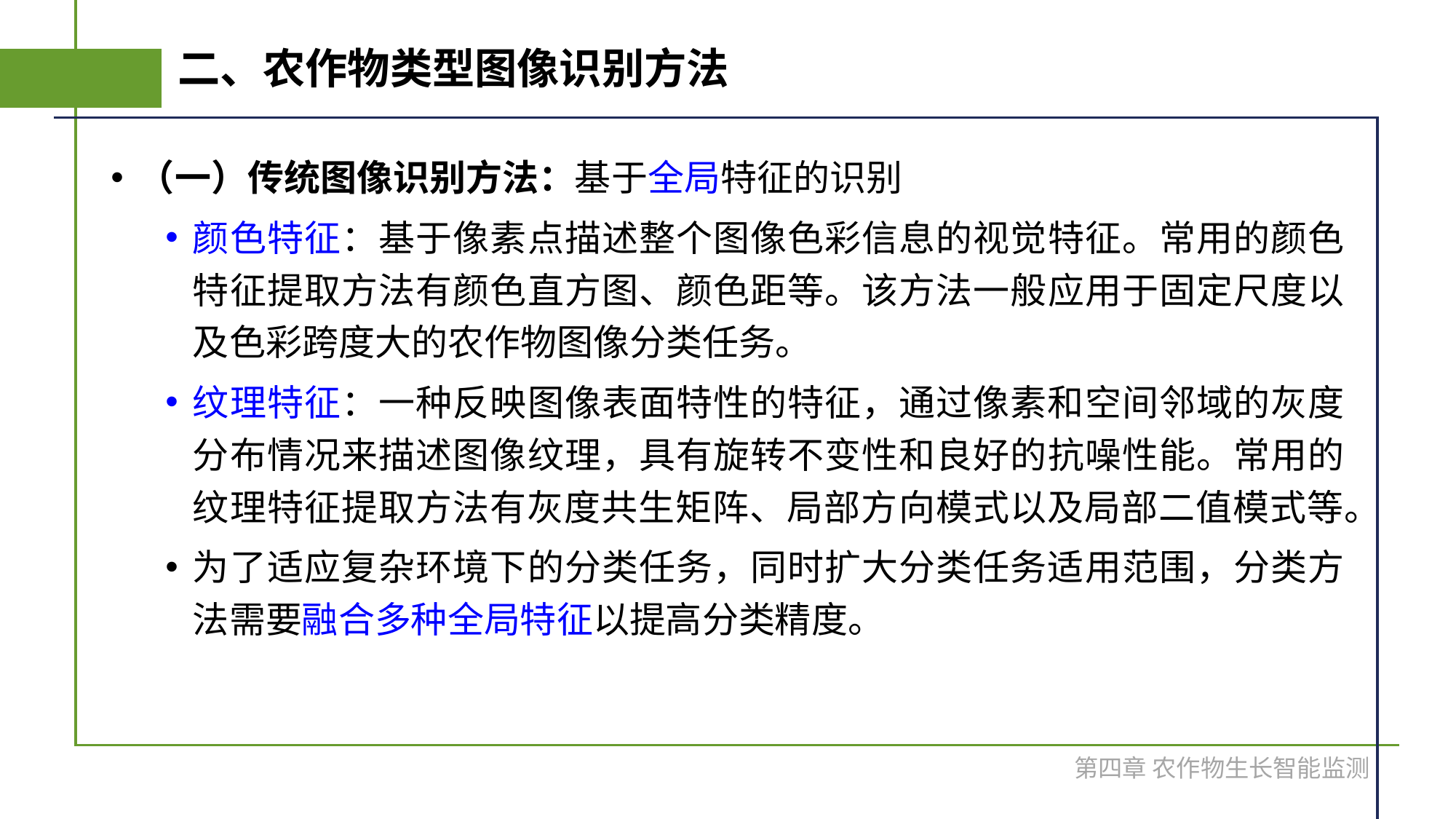

# 二、农作物类型图像识别方法
（一）传统图像识别方法：基于全局特征的识别
颜色特征：基于像素点描述整个图像色彩信息的视觉特征。常用的颜色特征提取方法有颜色直方图、颜色距等。该方法一般应用于固定尺度以及色彩跨度大的农作物图像分类任务。
纹理特征：一种反映图像表面特性的特征，通过像素和空间邻域的灰度分布情况来描述图像纹理，具有旋转不变性和良好的抗噪性能。常用的纹理特征提取方法有灰度共生矩阵、局部方向模式以及局部二值模式等。
为了适应复杂环境下的分类任务，同时扩大分类任务适用范围，分类方法需要融合多种全局特征以提高分类精度。
第四章 农作物生长智能监测